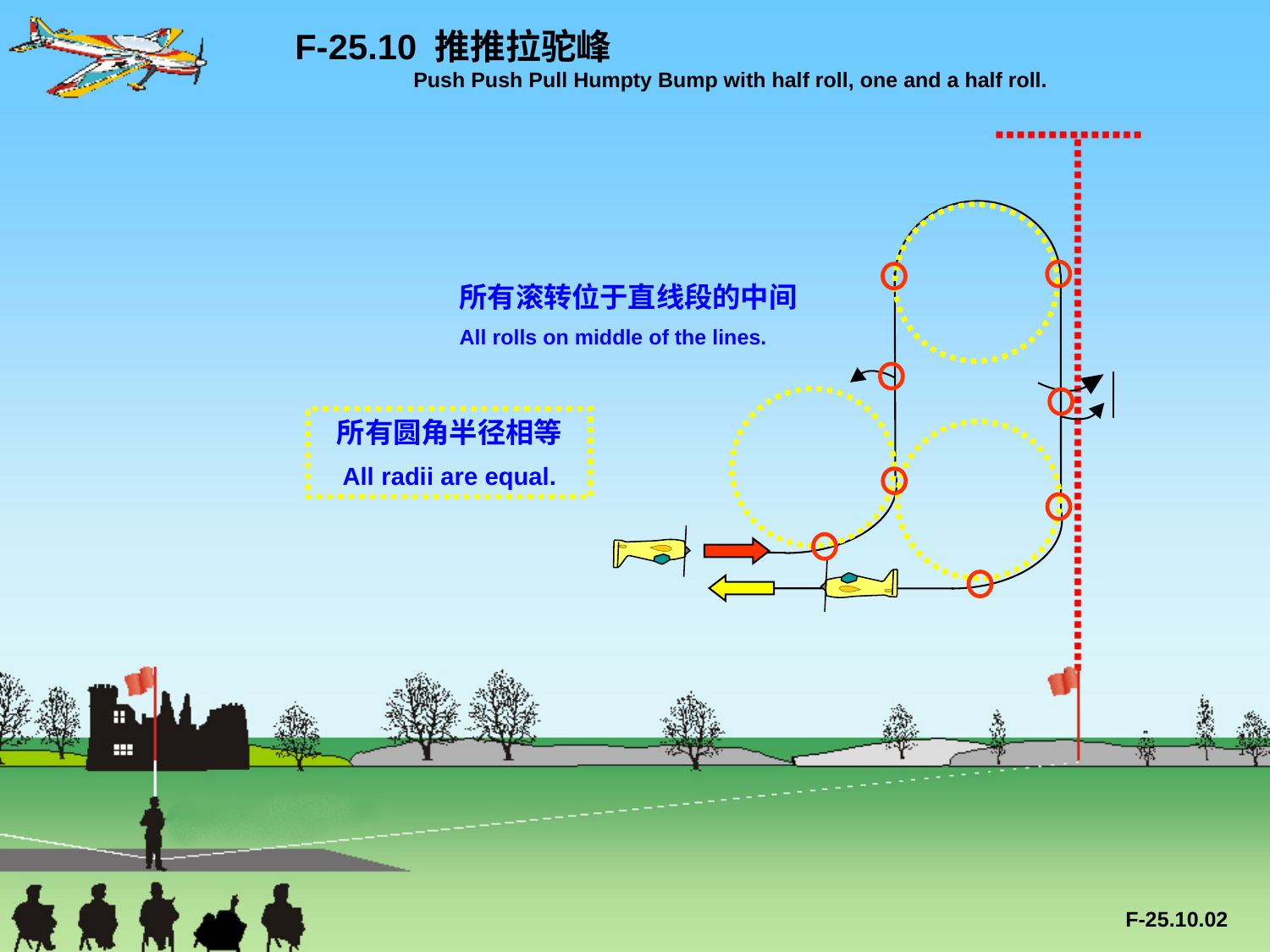

F-25.10 推推拉驼峰
                    Push Push Pull Humpty Bump with half roll, one and a half roll.

所有滚转位于直线段的中间
All rolls on middle of the lines.

所有圆角半径相等
All radii are equal.

F-25.10.02